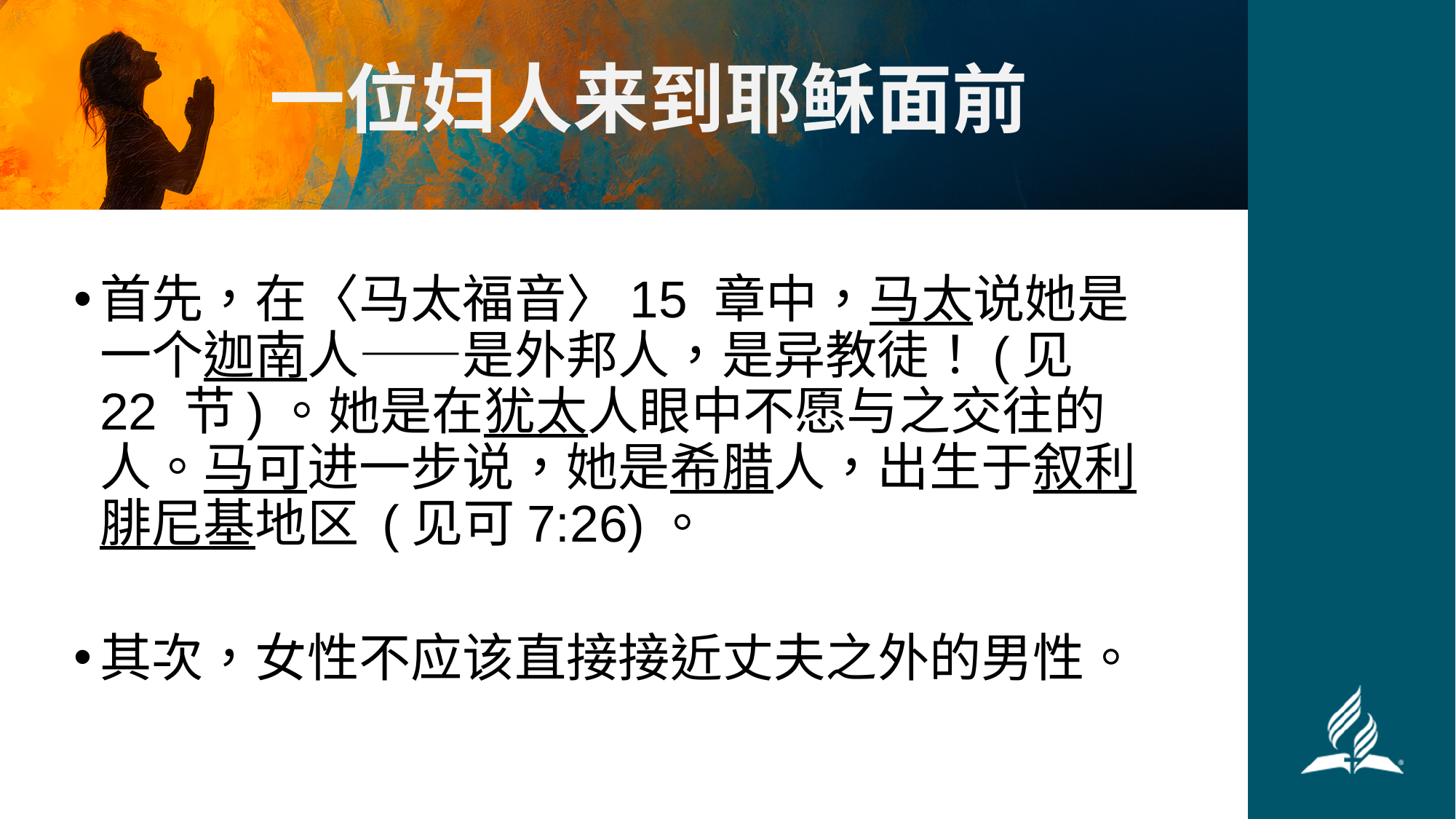

# 一位妇人来到耶稣面前
首先，在〈马太福音〉15 章中，马太说她是一个迦南人——是外邦人，是异教徒！(见 22 节)。她是在犹太人眼中不愿与之交往的人。马可进一步说，她是希腊人，出生于叙利腓尼基地区 (见可7:26)。

其次，女性不应该直接接近丈夫之外的男性。